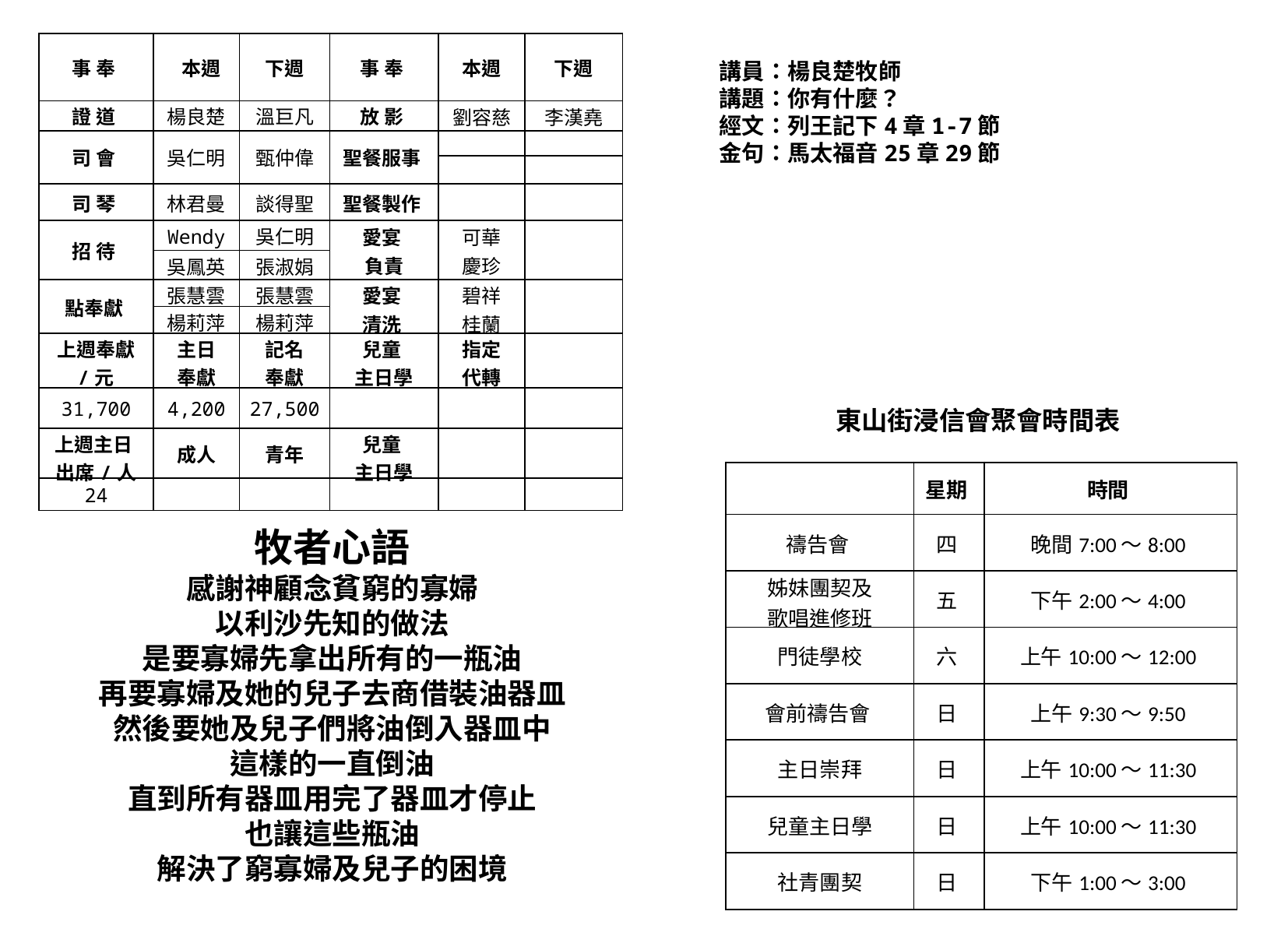

| 事 奉 | 本週 | 下週 | 事 奉 | 本週 | 下週 |
| --- | --- | --- | --- | --- | --- |
| 證 道 | 楊良楚 | 溫巨凡 | 放 影 | 劉容慈 | 李漢堯 |
| 司 會 | 吳仁明 | 甄仲偉 | 聖餐服事 |  |  |
|  |  |  |  |  |  |
| 司 琴 | 林君曼 | 談得聖 | 聖餐製作 |  |  |
| 招 待 | Wendy | 吳仁明 | 愛宴 負責 | 可華 慶珍 |  |
|  | 吳鳳英 | 張淑娟 |  |  |  |
| 點奉獻 | 張慧雲 | 張慧雲 | 愛宴 清洗 | 碧祥 桂蘭 |  |
|  | 楊莉萍 | 楊莉萍 |  |  |  |
| 上週奉獻 /元 | 主日 奉獻 | 記名 奉獻 | 兒童 主日學 | 指定 代轉 |  |
| 31,700 | 4,200 | 27,500 |  |  |  |
| 上週主日 出席/人 | 成人 | 青年 | 兒童 主日學 |  |  |
| 24 |  |  |  |  |  |

講員：楊良楚牧師
講題：你有什麼？
經文：列王記下4章1-7節
金句：馬太福音25章29節

東山街浸信會聚會時間表
|  | 星期 | 時間 |
| --- | --- | --- |
| 禱告會 | 四 | 晚間7:00～8:00 |
| 姊妹團契及 歌唱進修班 | 五 | 下午2:00～4:00 |
| 門徒學校 | 六 | 上午10:00～12:00 |
| 會前禱告會 | 日 | 上午9:30～9:50 |
| 主日崇拜 | 日 | 上午10:00～11:30 |
| 兒童主日學 | 日 | 上午10:00～11:30 |
| 社青團契 | 日 | 下午1:00～3:00 |
牧者心語
感謝神顧念貧窮的寡婦
以利沙先知的做法
是要寡婦先拿出所有的一瓶油
再要寡婦及她的兒子去商借裝油器皿
然後要她及兒子們將油倒入器皿中
這樣的一直倒油
直到所有器皿用完了器皿才停止
也讓這些瓶油
解決了窮寡婦及兒子的困境